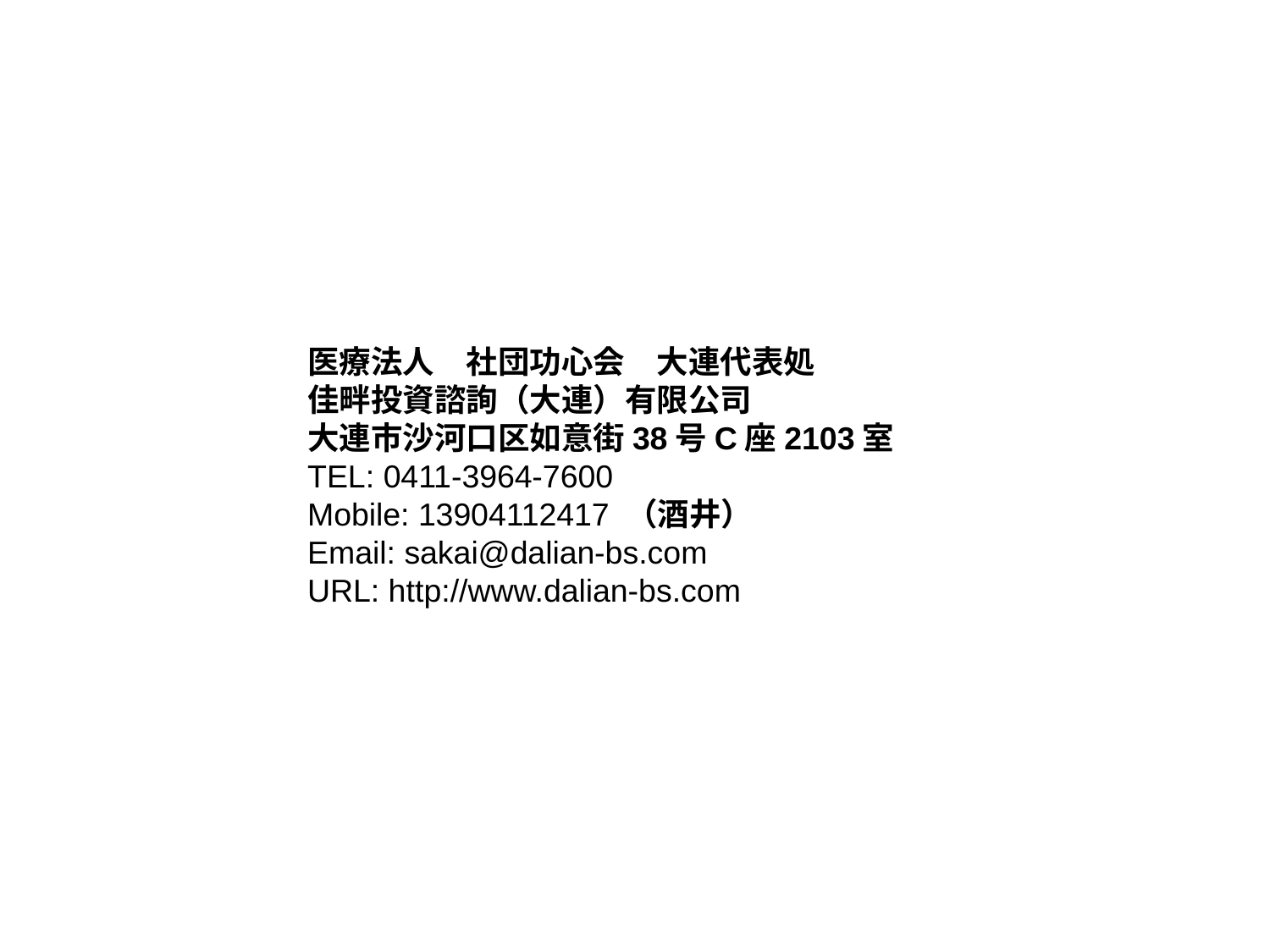

医療法人　社団功心会　大連代表処
佳畔投資諮詢（大連）有限公司
大連市沙河口区如意街38号C座2103室
TEL: 0411-3964-7600
Mobile: 13904112417 （酒井）
Email: sakai@dalian-bs.com
URL: http://www.dalian-bs.com